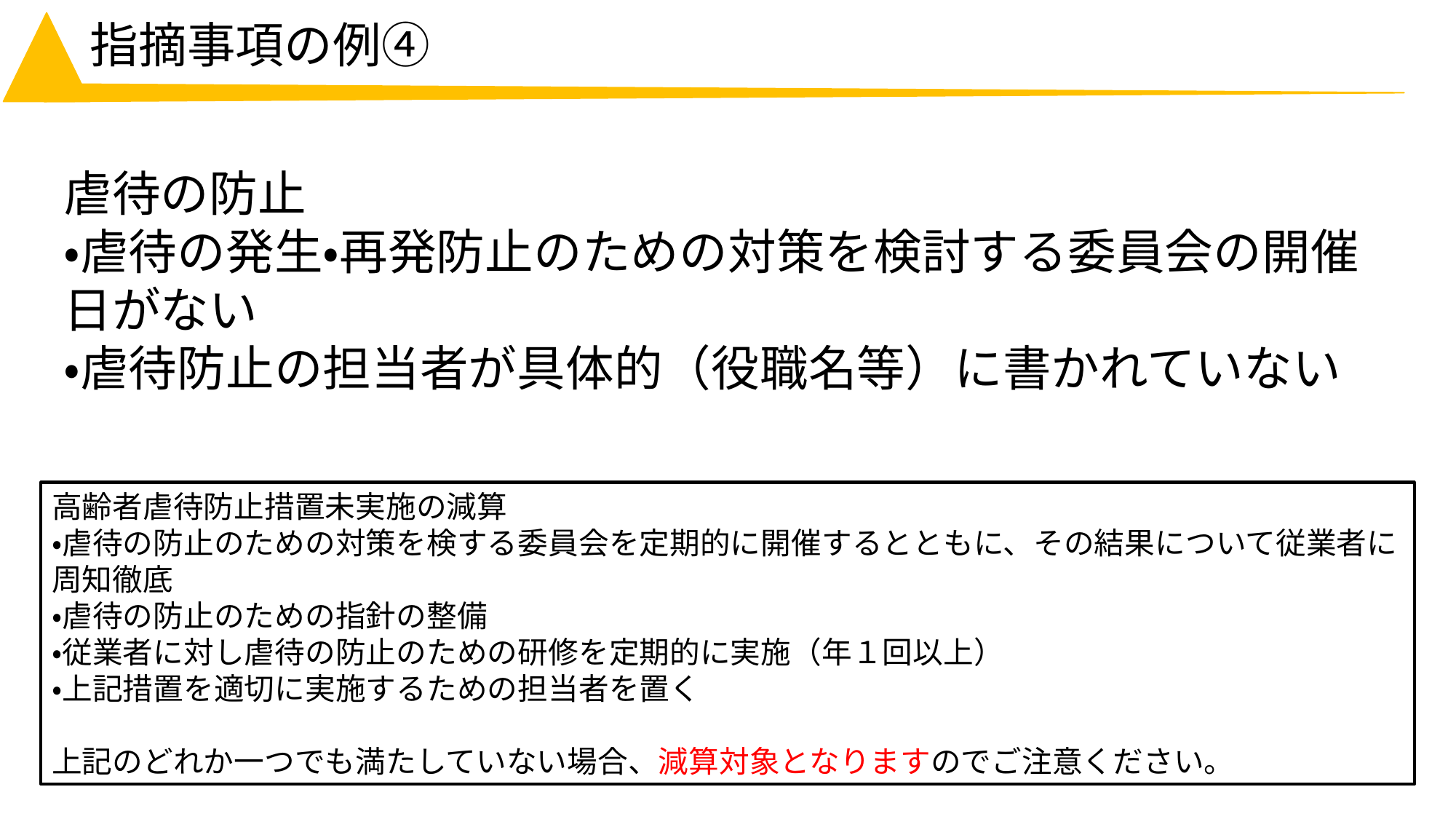

# 指摘事項の例④
虐待の防止
・虐待の発生・再発防止のための対策を検討する委員会の開催日がない
・虐待防止の担当者が具体的（役職名等）に書かれていない

高齢者虐待防止措置未実施の減算
・虐待の防止のための対策を検する委員会を定期的に開催するとともに、その結果について従業者に周知徹底
・虐待の防止のための指針の整備
・従業者に対し虐待の防止のための研修を定期的に実施（年１回以上）
・上記措置を適切に実施するための担当者を置く

上記のどれか一つでも満たしていない場合、減算対象となりますのでご注意ください。